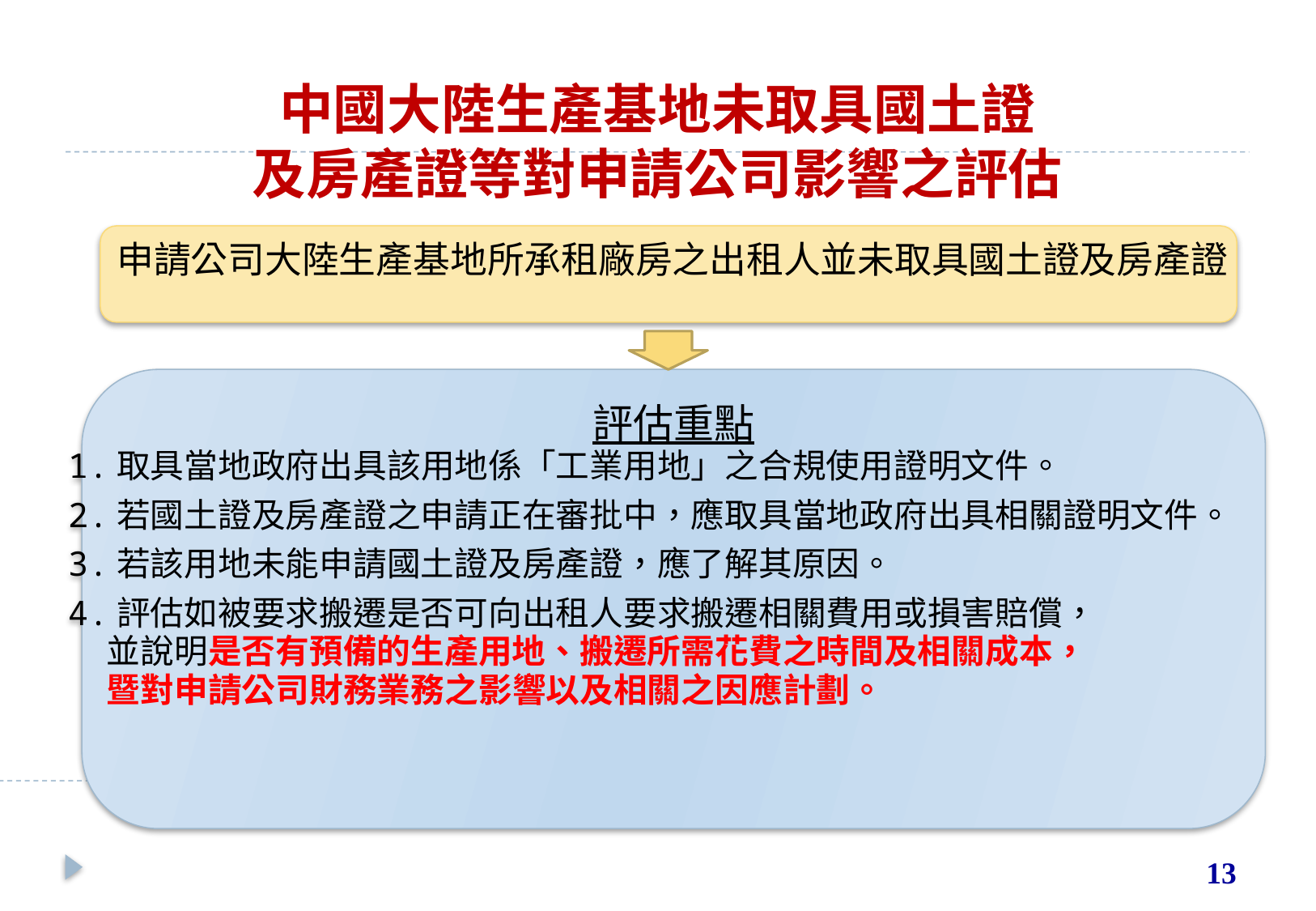

# 中國大陸生產基地未取具國土證 及房產證等對申請公司影響之評估
申請公司大陸生產基地所承租廠房之出租人並未取具國土證及房產證

評估重點
1.取具當地政府出具該用地係「工業用地」之合規使用證明文件。
2.若國土證及房產證之申請正在審批中，應取具當地政府出具相關證明文件。
3.若該用地未能申請國土證及房產證，應了解其原因。
4.評估如被要求搬遷是否可向出租人要求搬遷相關費用或損害賠償，
  並說明是否有預備的生產用地、搬遷所需花費之時間及相關成本，
  暨對申請公司財務業務之影響以及相關之因應計劃。
13